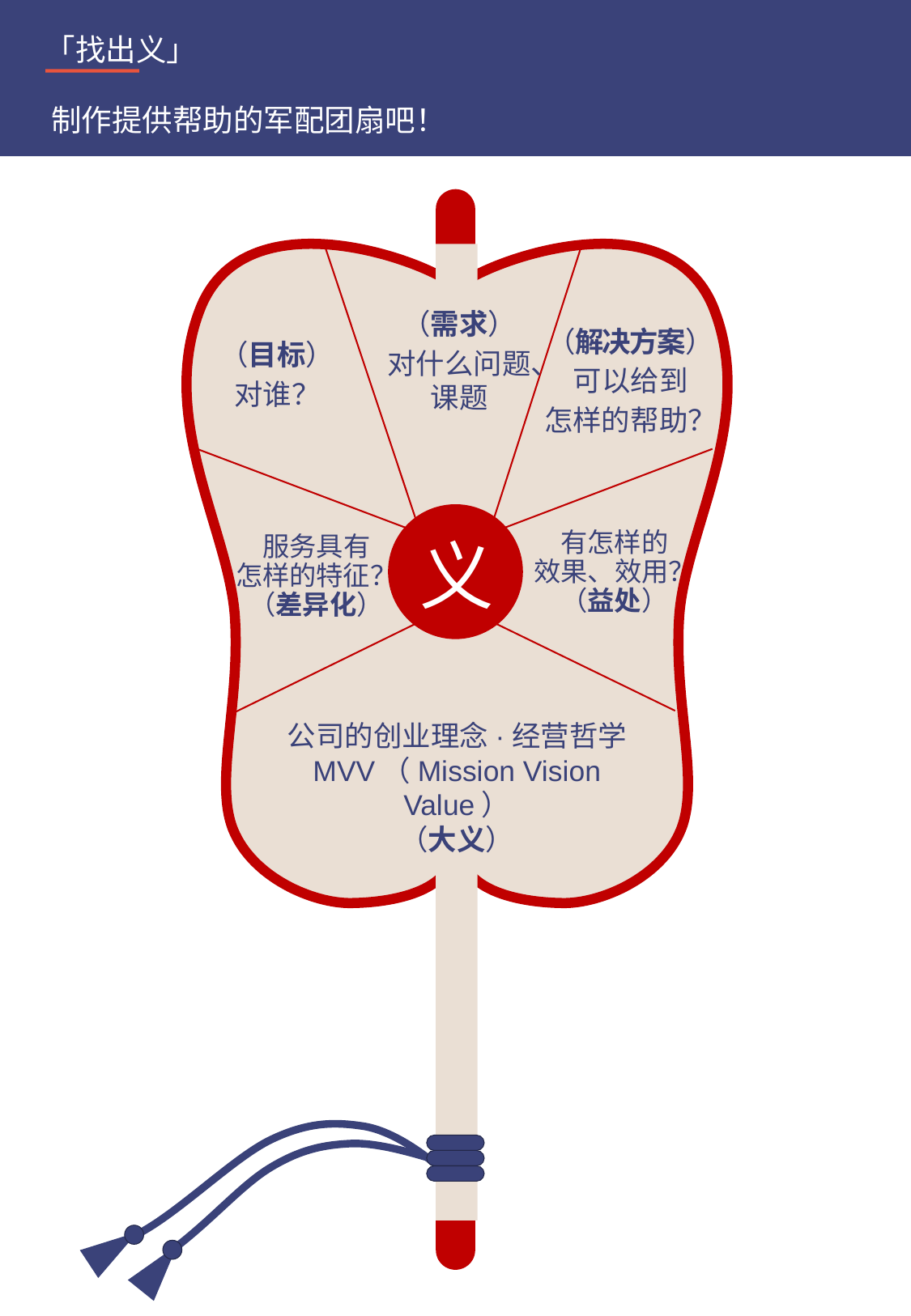

「找出义」

制作提供帮助的军配团扇吧！

（需求）
对什么问题、课题
（解决方案）
可以给到
怎样的帮助？
（目标）
对谁？
义
有怎样的
效果、效用？（益处）
服务具有
怎样的特征？
（差异化）
公司的创业理念·经营哲学
MVV（Mission Vision Value）
（大义）